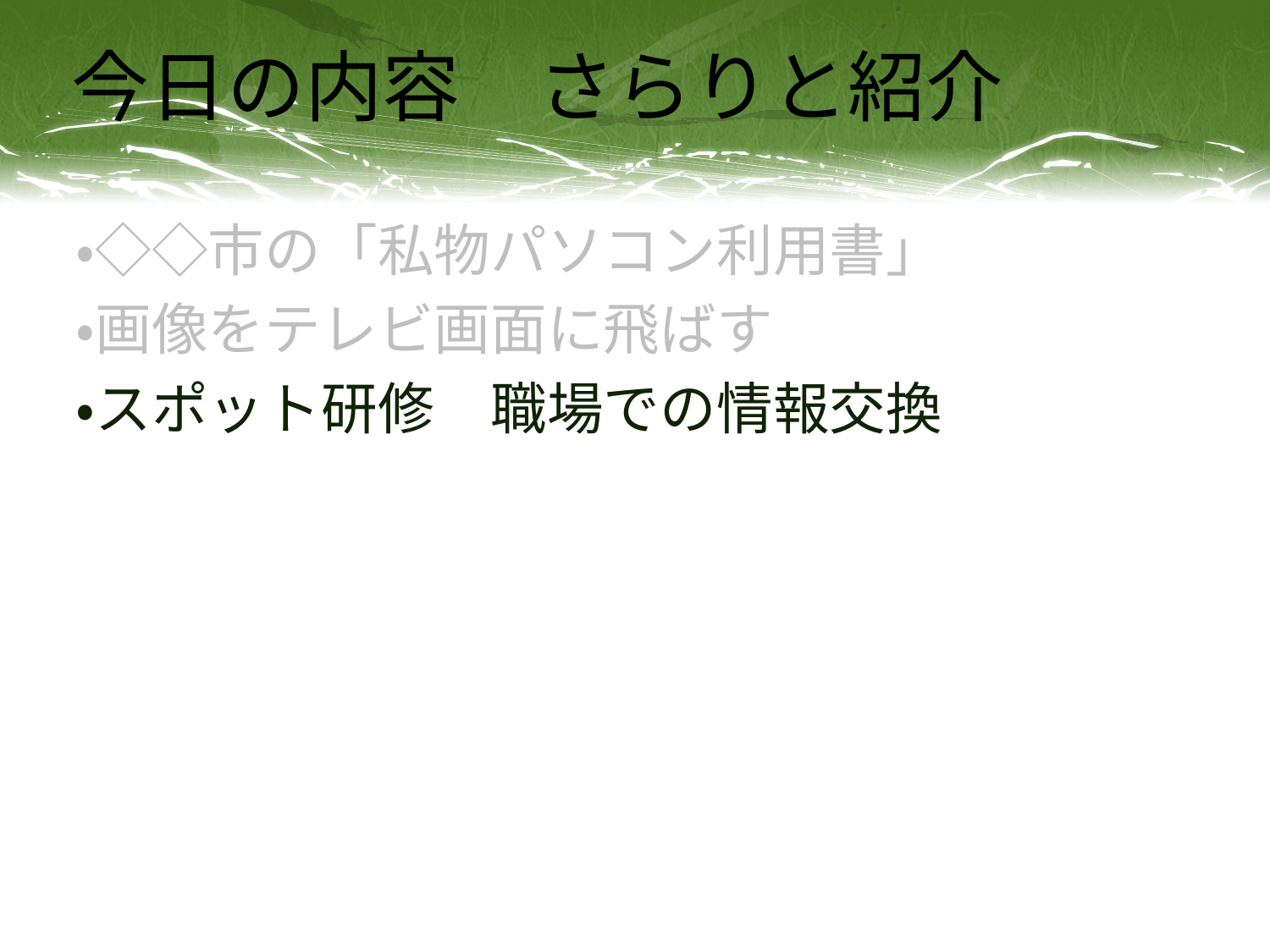

# 今日の内容　さらりと紹介
・◇◇市の「私物パソコン利用書」
・画像をテレビ画面に飛ばす
・スポット研修　職場での情報交換